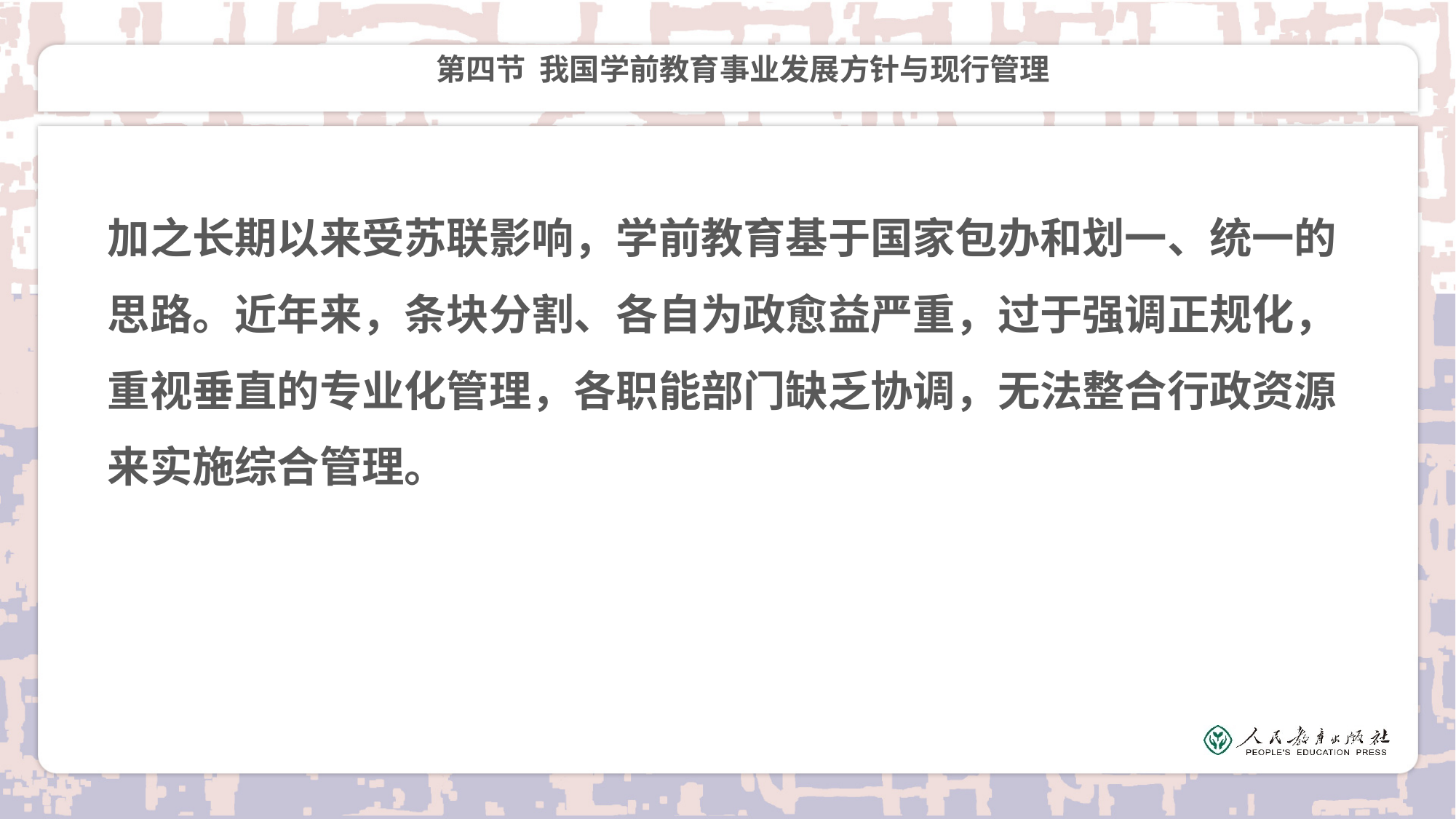

# 第四节  我国学前教育事业发展方针与现行管理
加之长期以来受苏联影响，学前教育基于国家包办和划一、统一的思路。近年来，条块分割、各自为政愈益严重，过于强调正规化，重视垂直的专业化管理，各职能部门缺乏协调，无法整合行政资源来实施综合管理。